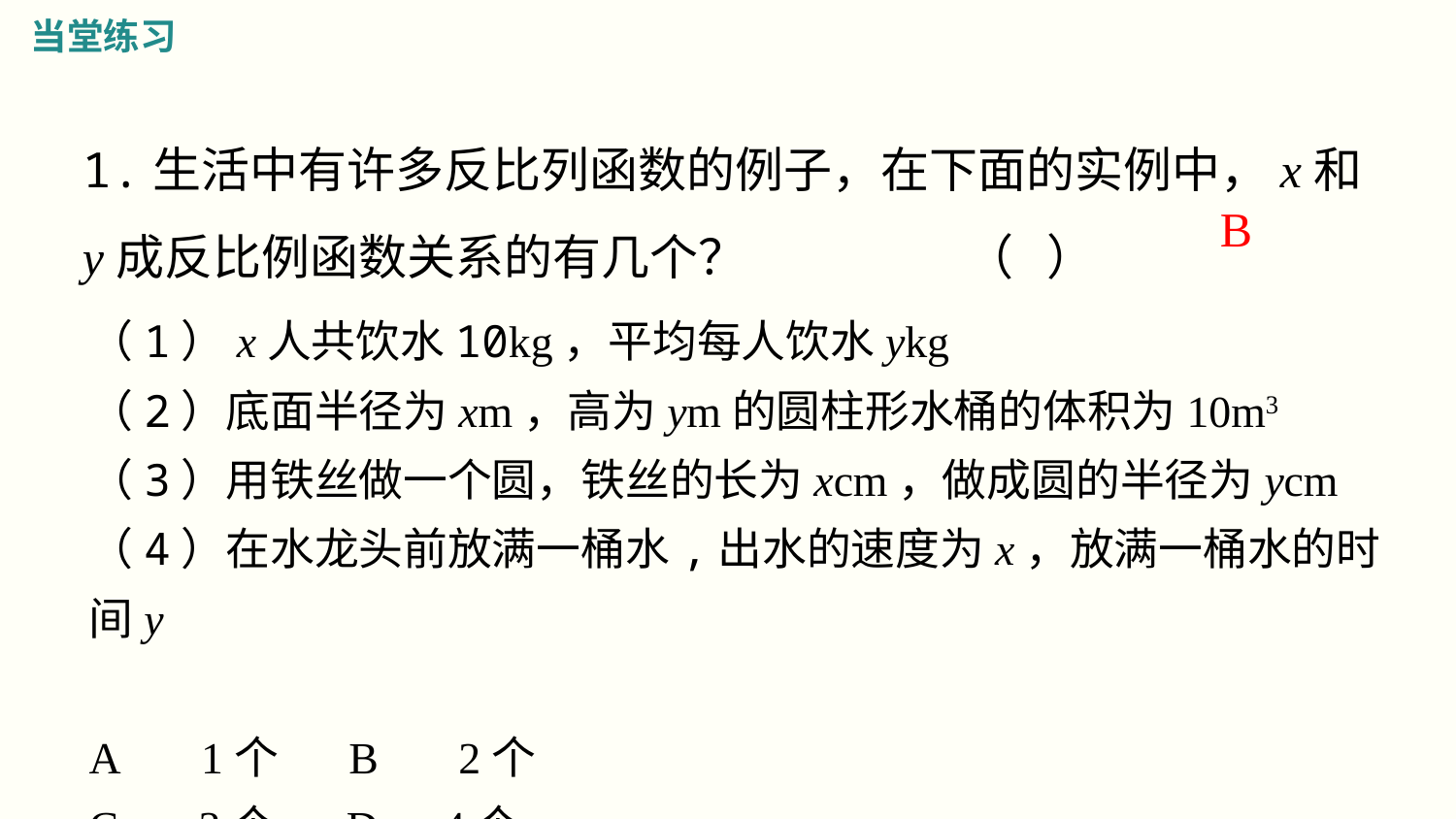

当堂练习
1.生活中有许多反比列函数的例子，在下面的实例中，x和y成反比例函数关系的有几个？                    （   ）

（1）x人共饮水10kg，平均每人饮水ykg
（2）底面半径为xm，高为ym的圆柱形水桶的体积为10m3
（3）用铁丝做一个圆，铁丝的长为xcm，做成圆的半径为ycm
（4）在水龙头前放满一桶水,出水的速度为x，放满一桶水的时间y

A   1个      B   2个
C   3个      D   4个

B